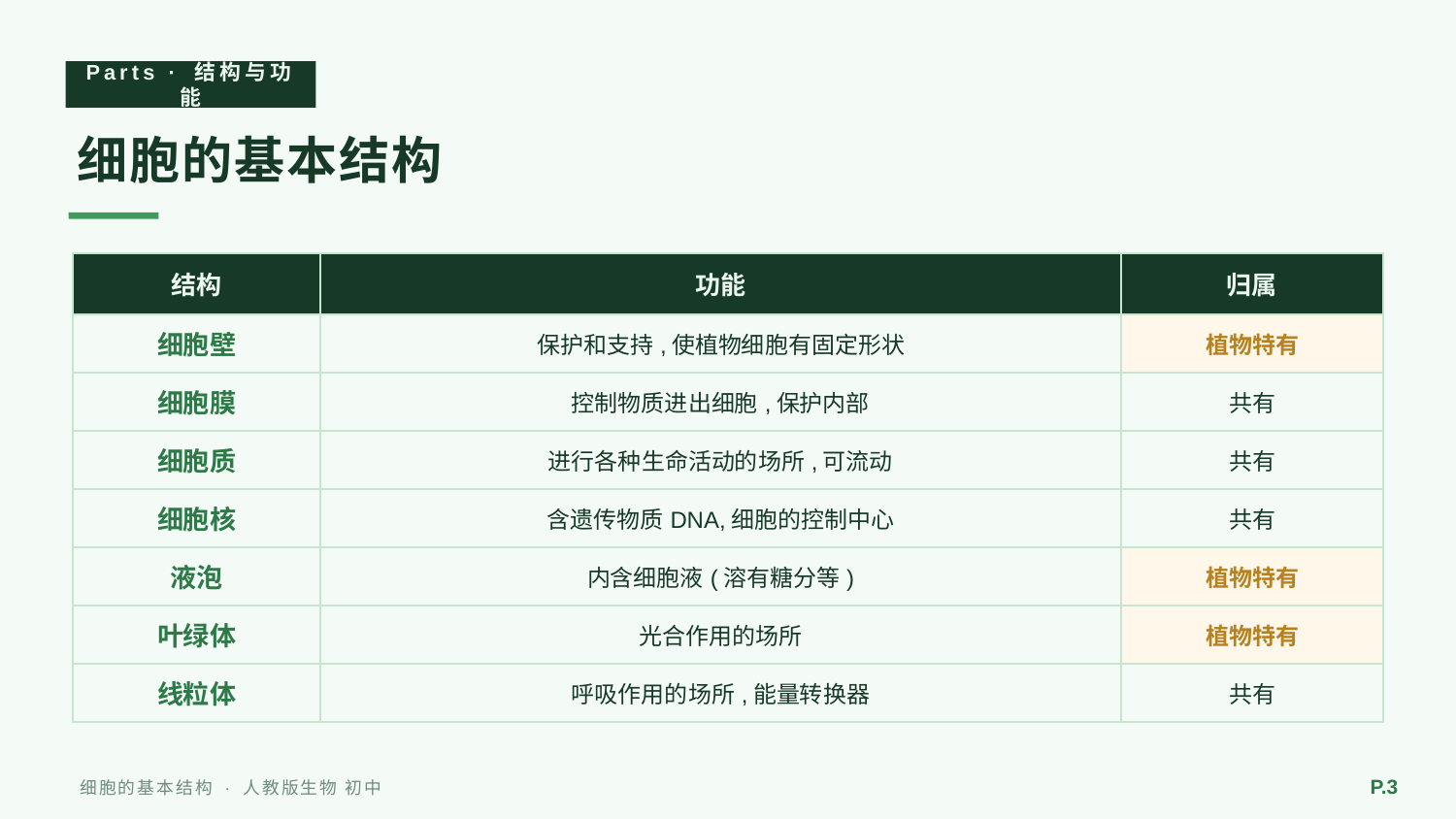

Parts · 结构与功能

细胞的基本结构

| 结构 | 功能 | 归属 |
| --- | --- | --- |
| 细胞壁 | 保护和支持,使植物细胞有固定形状 | 植物特有 |
| 细胞膜 | 控制物质进出细胞,保护内部 | 共有 |
| 细胞质 | 进行各种生命活动的场所,可流动 | 共有 |
| 细胞核 | 含遗传物质DNA,细胞的控制中心 | 共有 |
| 液泡 | 内含细胞液(溶有糖分等) | 植物特有 |
| 叶绿体 | 光合作用的场所 | 植物特有 |
| 线粒体 | 呼吸作用的场所,能量转换器 | 共有 |
P.3
细胞的基本结构 · 人教版生物 初中